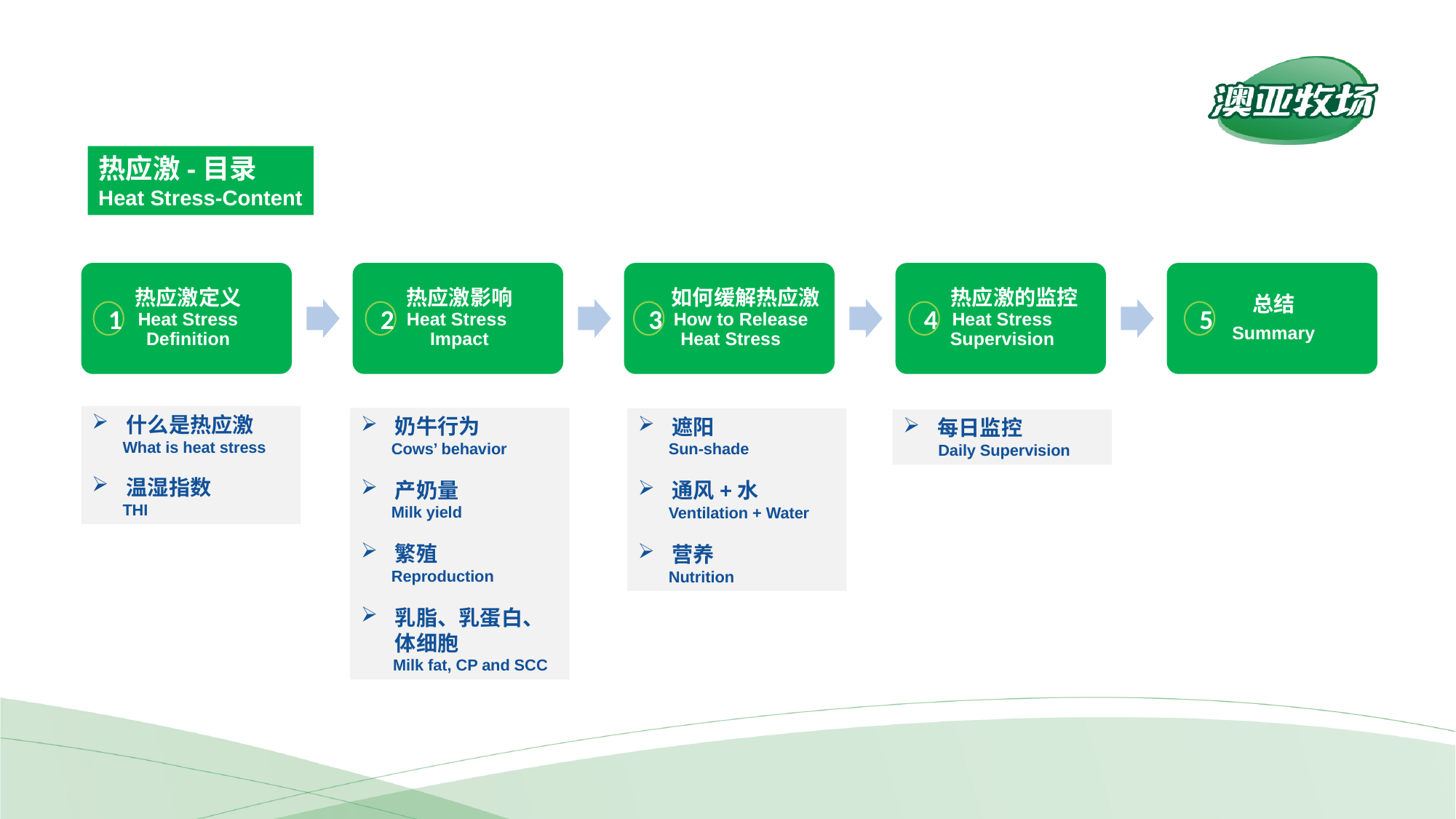

热应激定义
Heat Stress Definition

热应激影响
Heat Stress
Impact

     如何缓解热应激
     How to Release
Heat Stress

    热应激的监控
Heat Stress
Supervision

总结
Summary
热应激-目录
Heat Stress-Content
1
2
3
4
5
什么是热应激
       What is heat stress

温湿指数
       THI
奶牛行为
       Cows’ behavior

产奶量
       Milk yield

繁殖
       Reproduction

乳脂、乳蛋白、体细胞
Milk fat, CP and SCC
遮阳
       Sun-shade

通风+水
       Ventilation + Water

营养
       Nutrition
每日监控
        Daily Supervision